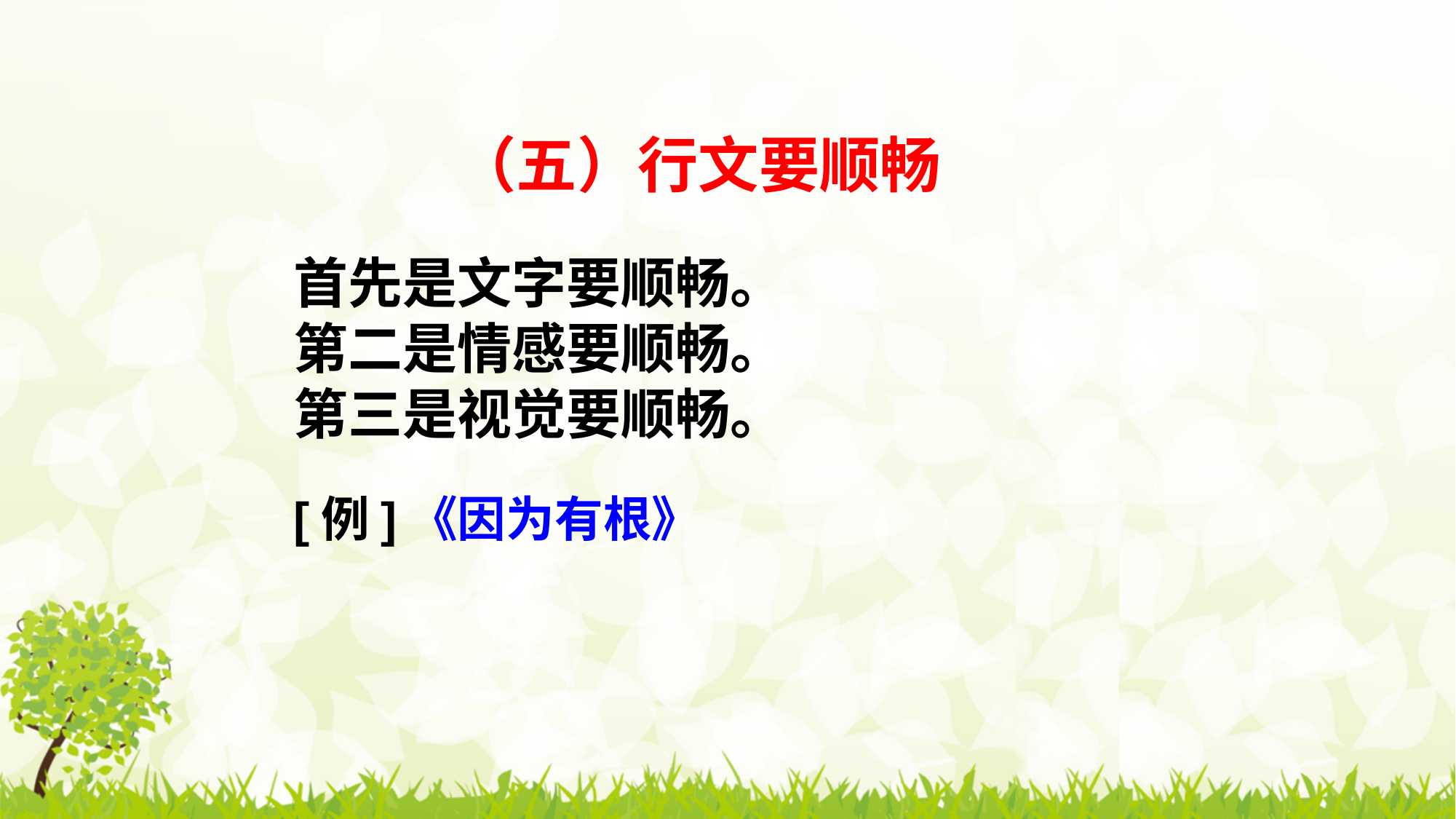

（五）行文要顺畅
首先是文字要顺畅。
第二是情感要顺畅。
第三是视觉要顺畅。

[例]《因为有根》